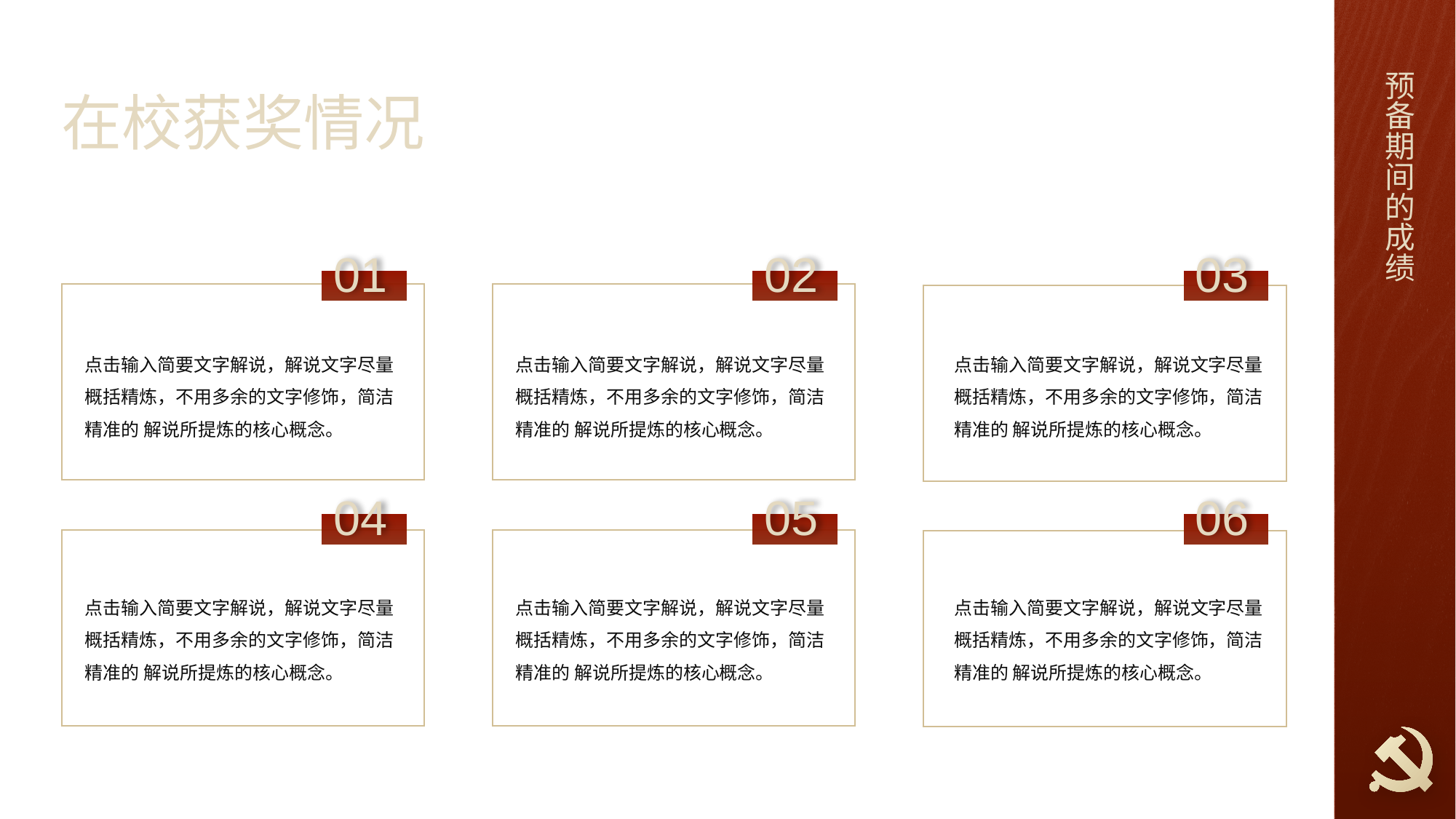

预备期间的成绩
在校获奖情况
01

02

03

点击输入简要文字解说，解说文字尽量概括精炼，不用多余的文字修饰，简洁精准的 解说所提炼的核心概念。
点击输入简要文字解说，解说文字尽量概括精炼，不用多余的文字修饰，简洁精准的 解说所提炼的核心概念。
点击输入简要文字解说，解说文字尽量概括精炼，不用多余的文字修饰，简洁精准的 解说所提炼的核心概念。
04

05

06

点击输入简要文字解说，解说文字尽量概括精炼，不用多余的文字修饰，简洁精准的 解说所提炼的核心概念。
点击输入简要文字解说，解说文字尽量概括精炼，不用多余的文字修饰，简洁精准的 解说所提炼的核心概念。
点击输入简要文字解说，解说文字尽量概括精炼，不用多余的文字修饰，简洁精准的 解说所提炼的核心概念。